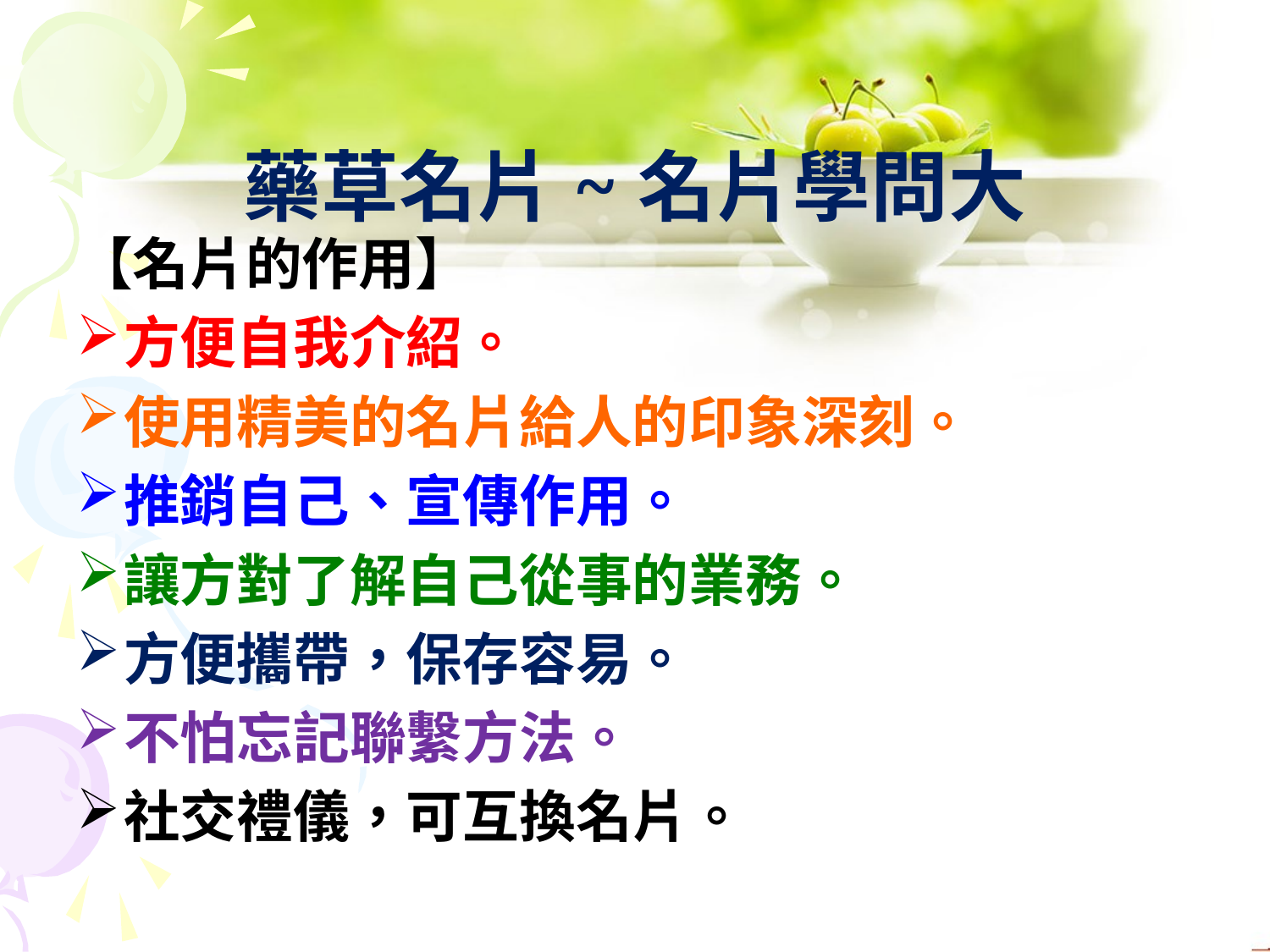

# 藥草名片~名片學問大
【名片的作用】
方便自我介紹。
使用精美的名片給人的印象深刻。
推銷自己、宣傳作用。
讓方對了解自己從事的業務。
方便攜帶，保存容易。
不怕忘記聯繫方法。
社交禮儀，可互換名片。